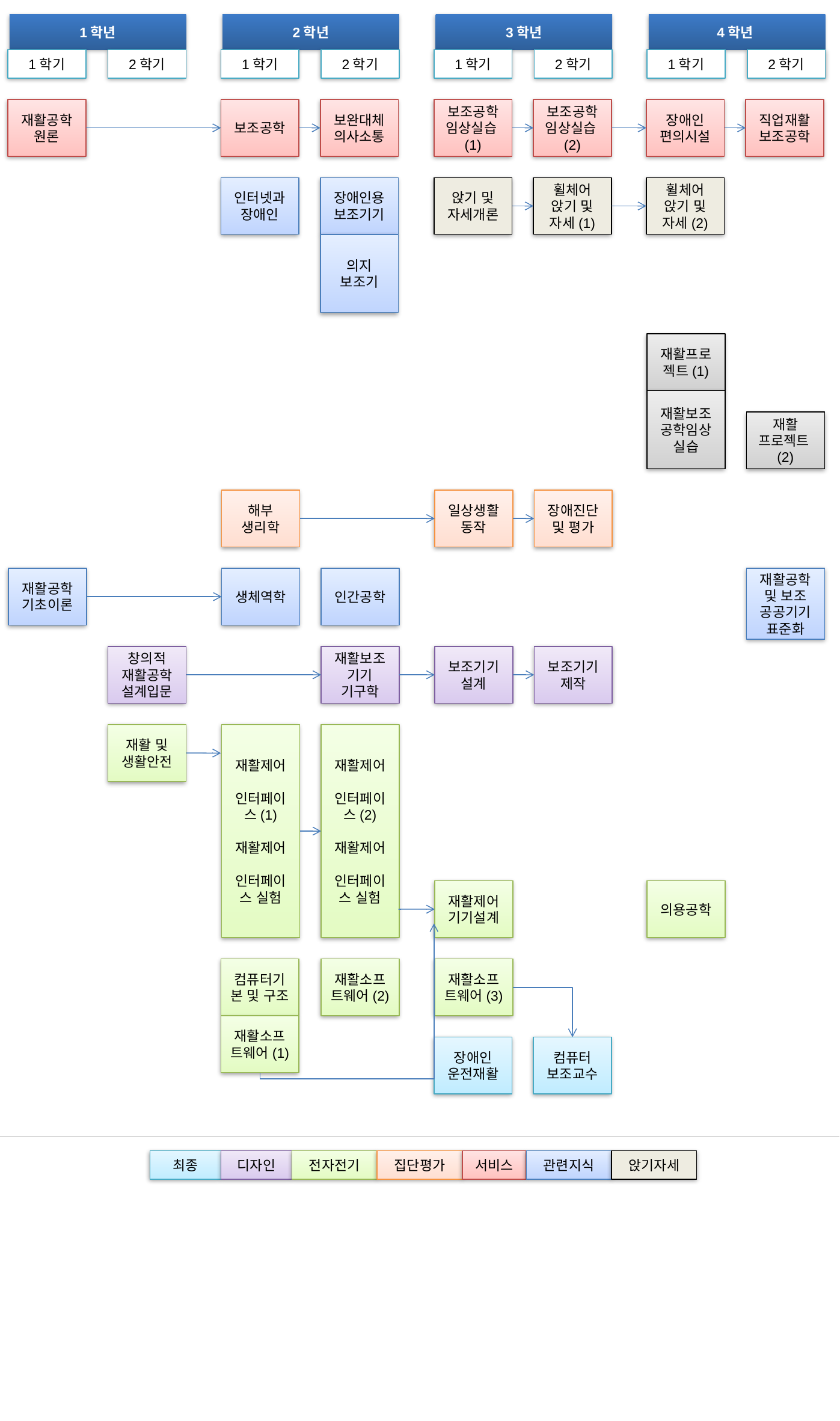

1학년
2학년
3학년
4학년
1학기
2학기
1학기
2학기
1학기
2학기
1학기
2학기
재활공학원론
보조공학
보완대체의사소통
보조공학임상실습(1)
보조공학임상실습(2)
장애인
편의시설
직업재활보조공학
인터넷과 장애인
장애인용보조기기
앉기 및 자세개론
휠체어
앉기 및 자세(1)
휠체어
앉기 및 자세(2)
의지
보조기
재활프로젝트(1)
재활보조공학임상실습
재활
프로젝트(2)
해부
생리학
일상생활동작
장애진단 및 평가
재활공학기초이론
생체역학
인간공학
재활공학 및 보조 공공기기 표준화
창의적
재활공학설계입문
재활보조기기
기구학
보조기기
설계
보조기기
제작
재활 및 생활안전
재활제어

인터페이스(1)

재활제어

인터페이스 실험
재활제어

인터페이스(2)

재활제어

인터페이스 실험
재활제어기기설계
의용공학
컴퓨터기본 및 구조
재활소프트웨어(2)
재활소프트웨어(3)
재활소프트웨어(1)
장애인
운전재활
컴퓨터
보조교수
최종
디자인
전자전기
집단평가
서비스
관련지식
앉기자세